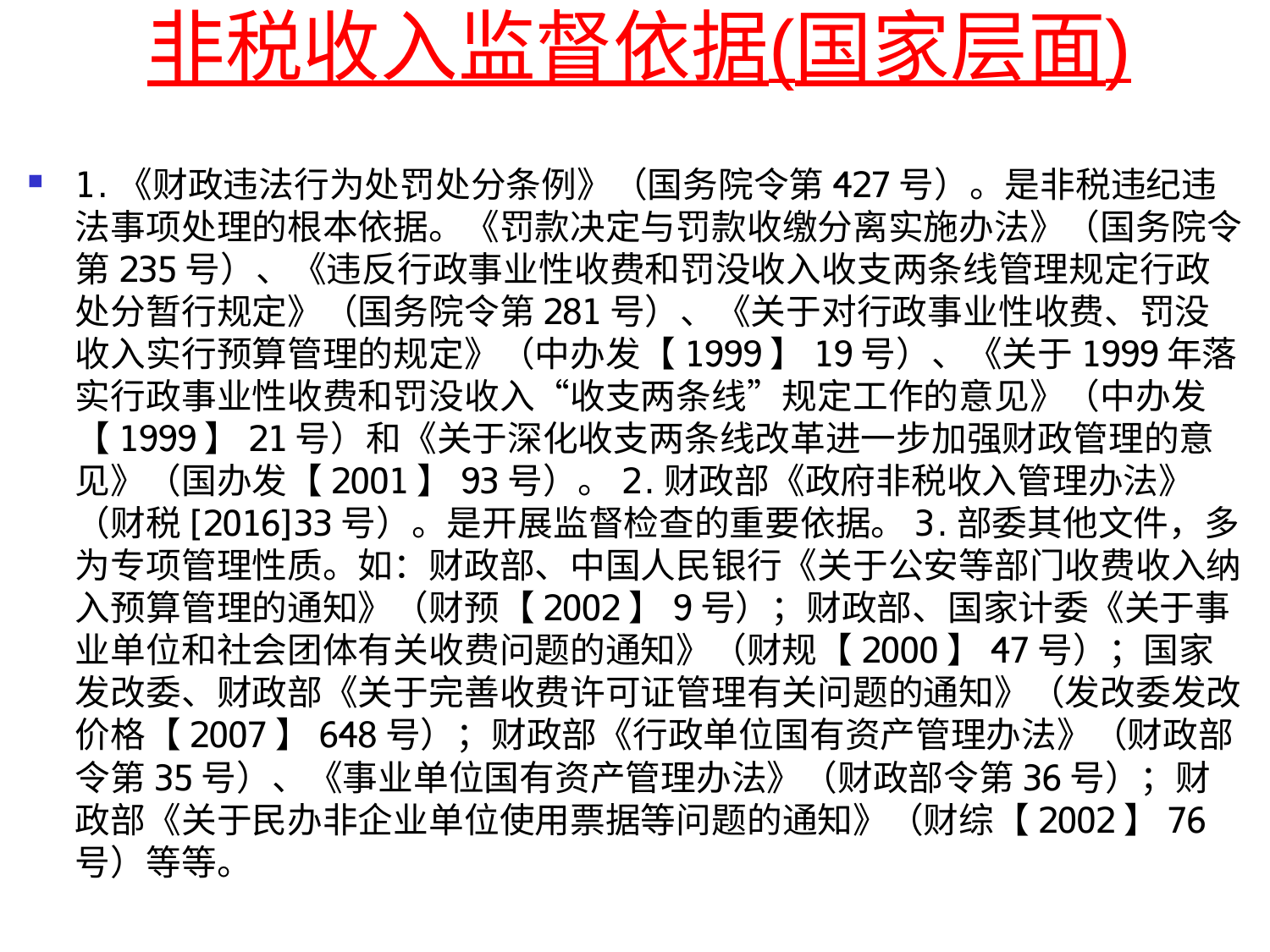

# 非税收入监督依据(国家层面)
1.《财政违法行为处罚处分条例》（国务院令第427号）。是非税违纪违法事项处理的根本依据。《罚款决定与罚款收缴分离实施办法》（国务院令第235号）、《违反行政事业性收费和罚没收入收支两条线管理规定行政处分暂行规定》（国务院令第281号）、《关于对行政事业性收费、罚没收入实行预算管理的规定》（中办发【1999】19号）、《关于1999年落实行政事业性收费和罚没收入“收支两条线”规定工作的意见》（中办发【1999】21号）和《关于深化收支两条线改革进一步加强财政管理的意见》（国办发【2001】93号）。2.财政部《政府非税收入管理办法》（财税[2016]33号）。是开展监督检查的重要依据。3.部委其他文件，多为专项管理性质。如：财政部、中国人民银行《关于公安等部门收费收入纳入预算管理的通知》（财预【2002】9号）；财政部、国家计委《关于事业单位和社会团体有关收费问题的通知》（财规【2000】47号）；国家发改委、财政部《关于完善收费许可证管理有关问题的通知》（发改委发改价格【2007】648号）；财政部《行政单位国有资产管理办法》（财政部令第35号）、《事业单位国有资产管理办法》（财政部令第36号）；财政部《关于民办非企业单位使用票据等问题的通知》（财综【2002】76号）等等。